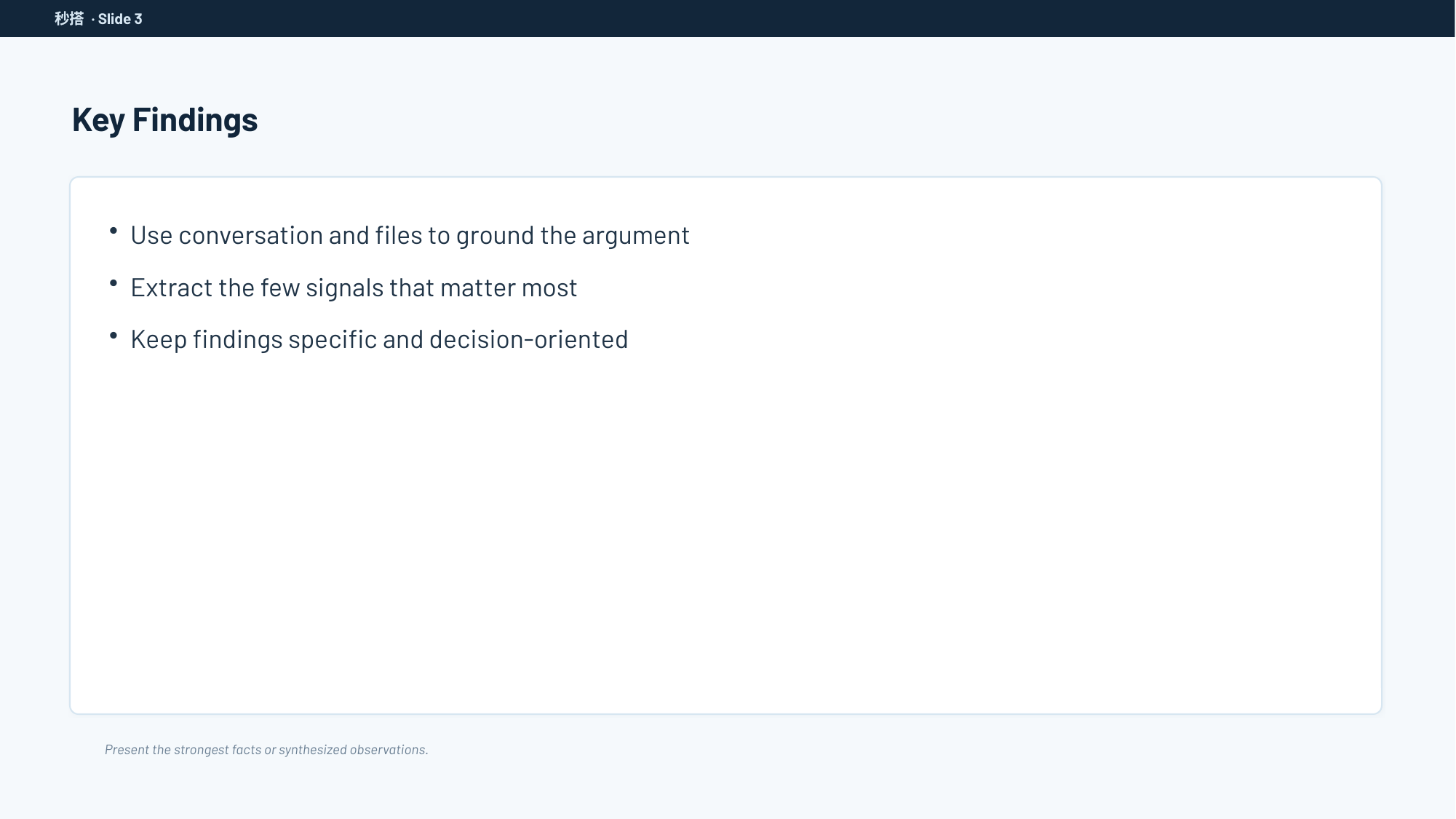

秒搭 · Slide 3
Key Findings

Use conversation and files to ground the argument
Extract the few signals that matter most
Keep findings specific and decision-oriented
Present the strongest facts or synthesized observations.